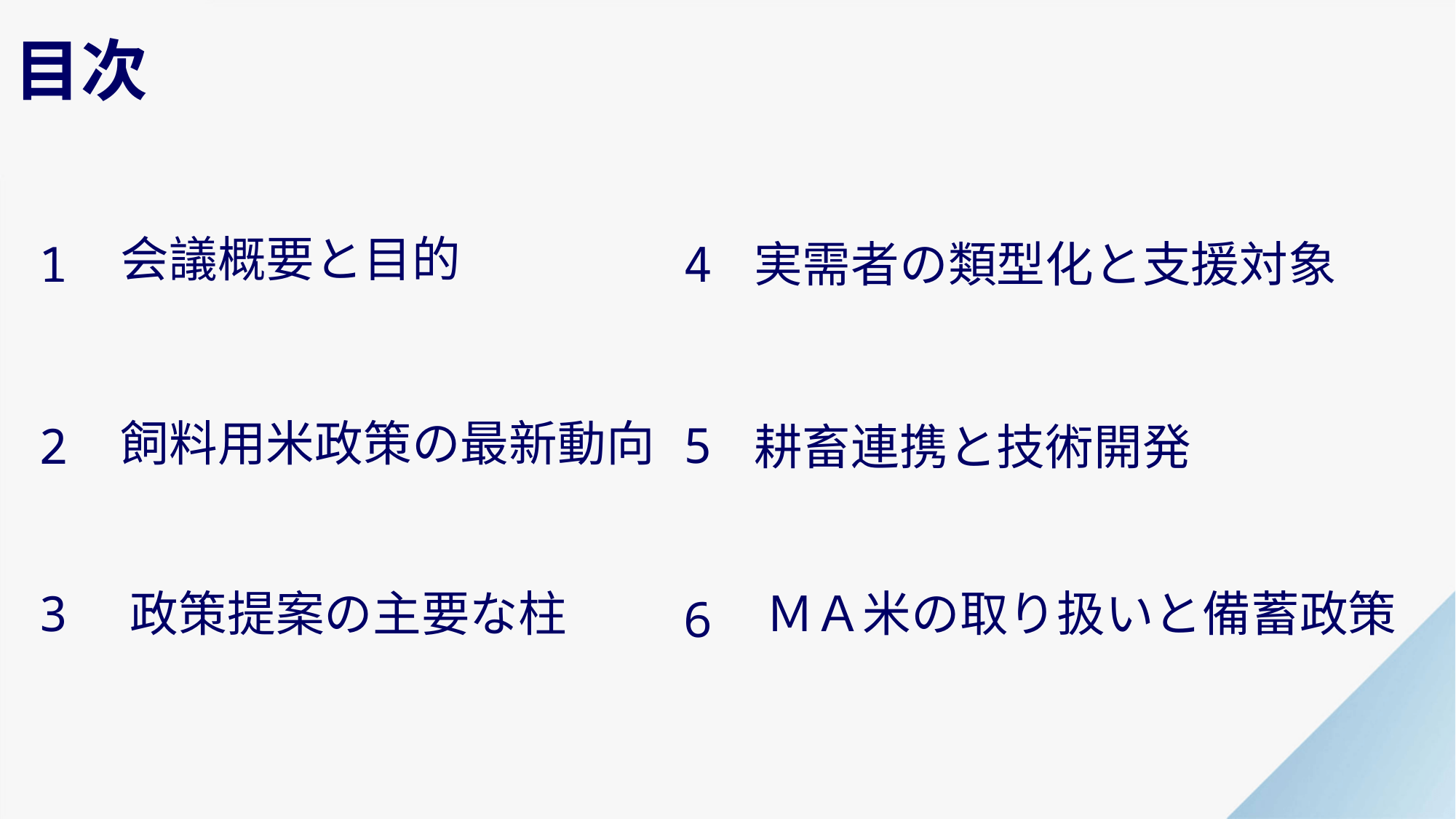

目次
会議概要と目的
1
4
実需者の類型化と支援対象
飼料用米政策の最新動向
5
2
耕畜連携と技術開発
3
政策提案の主要な柱
ＭＡ米の取り扱いと備蓄政策
6